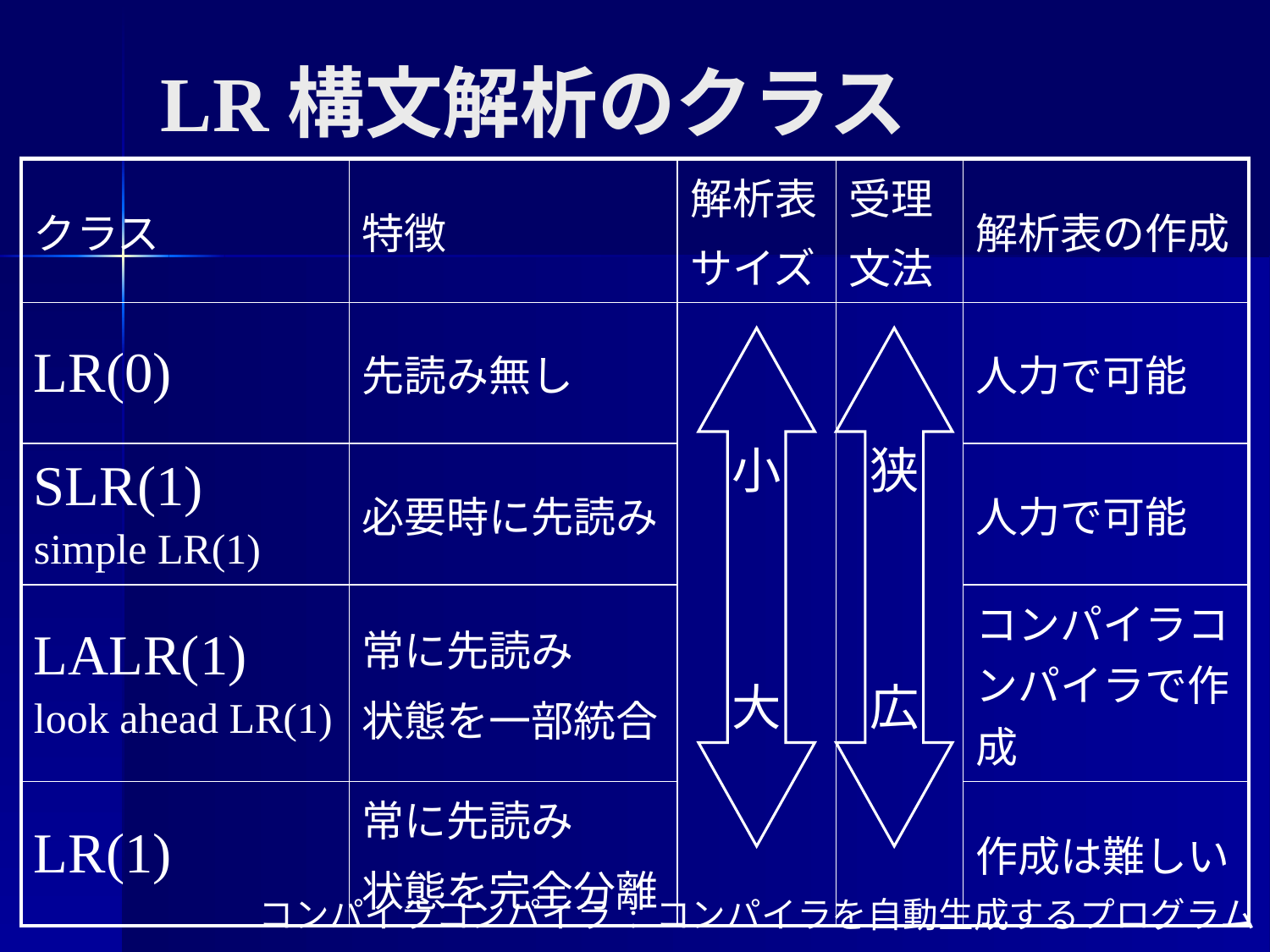

# LR構文解析のクラス
| クラス | 特徴 | 解析表 サイズ | 受理 文法 | 解析表の作成 |
| --- | --- | --- | --- | --- |
| LR(0) | 先読み無し |  |  | 人力で可能 |
| SLR(1) simple LR(1) | 必要時に先読み |  |  | 人力で可能 |
| LALR(1) look ahead LR(1) | 常に先読み 状態を一部統合 |  |  | コンパイラコンパイラで作成 |
| LR(1) | 常に先読み 状態を完全分離 |  |  | 作成は難しい |
小

大
狭

広
コンパイラコンパイラ : コンパイラを自動生成するプログラム